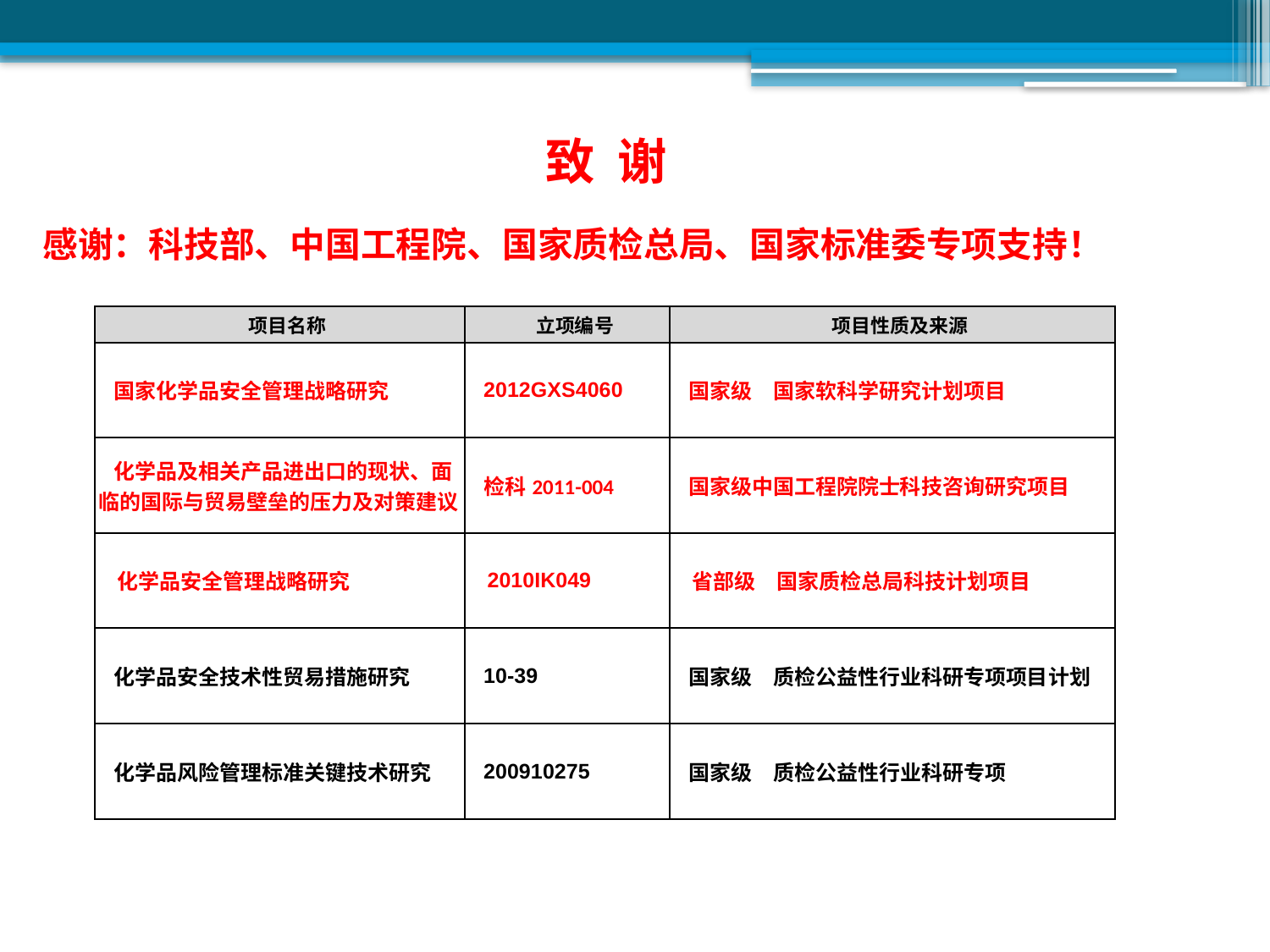

# 致  谢
感谢：科技部、中国工程院、国家质检总局、国家标准委专项支持！

| 项目名称 | 立项编号 | 项目性质及来源 |
| --- | --- | --- |
| 国家化学品安全管理战略研究 | 2012GXS4060 | 国家级　国家软科学研究计划项目 |
| 化学品及相关产品进出口的现状、面临的国际与贸易壁垒的压力及对策建议 | 检科2011-004 | 国家级中国工程院院士科技咨询研究项目 |
| 化学品安全管理战略研究 | 2010IK049 | 省部级　国家质检总局科技计划项目 |
| 化学品安全技术性贸易措施研究 | 10-39 | 国家级　质检公益性行业科研专项项目计划 |
| 化学品风险管理标准关键技术研究 | 200910275 | 国家级　质检公益性行业科研专项 |